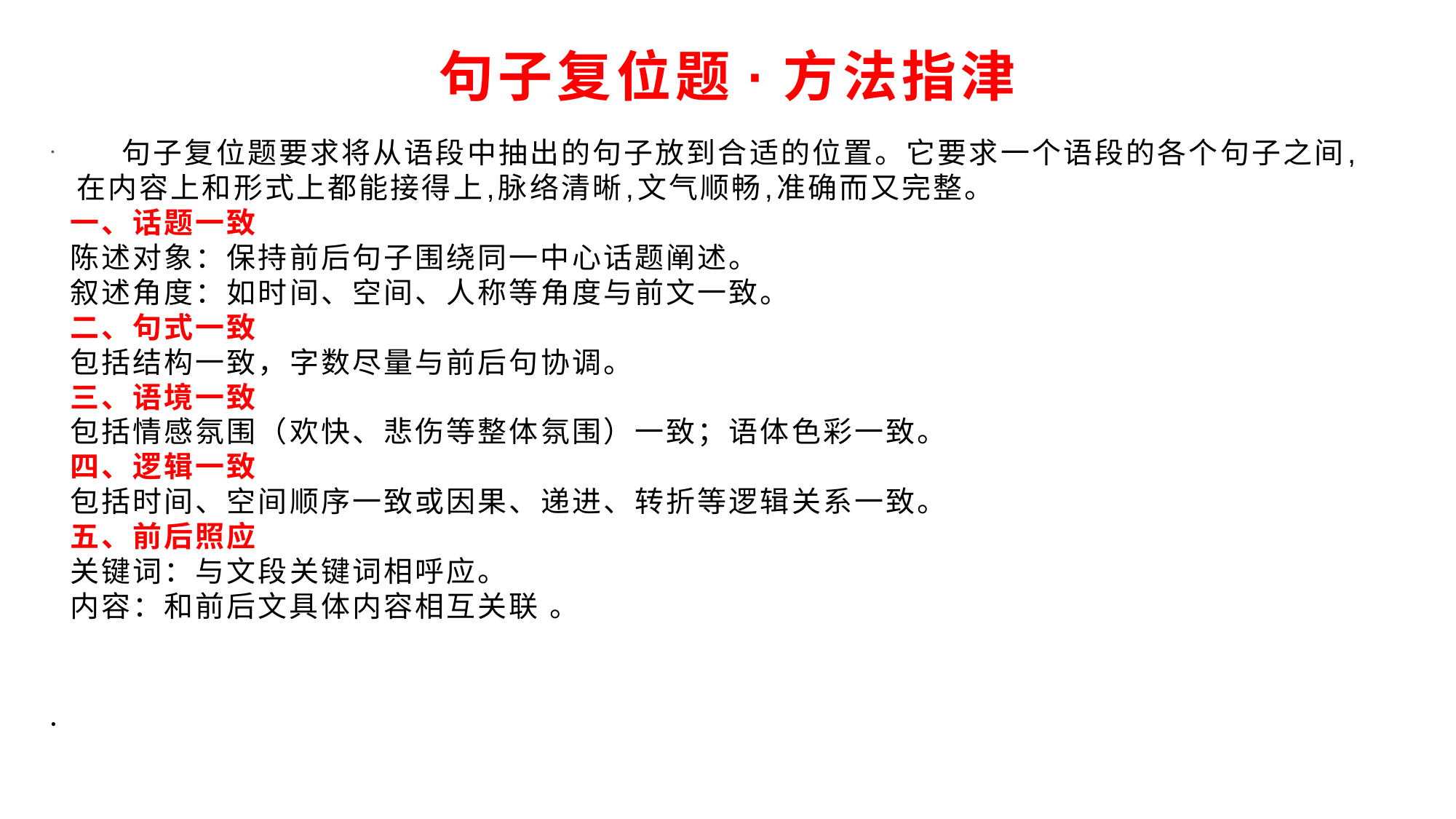

# 句子复位题·方法指津
            句子复位题要求将从语段中抽出的句子放到合适的位置。它要求一个语段的各个句子之间,在内容上和形式上都能接得上,脉络清晰,文气顺畅,准确而又完整。
  一、话题一致
  陈述对象：保持前后句子围绕同一中心话题阐述。
  叙述角度：如时间、空间、人称等角度与前文一致。
  二、句式一致
  包括结构一致，字数尽量与前后句协调。
  三、语境一致
  包括情感氛围（欢快、悲伤等整体氛围）一致；语体色彩一致。
  四、逻辑一致
  包括时间、空间顺序一致或因果、递进、转折等逻辑关系一致。
  五、前后照应
  关键词：与文段关键词相呼应。
  内容：和前后文具体内容相互关联 。